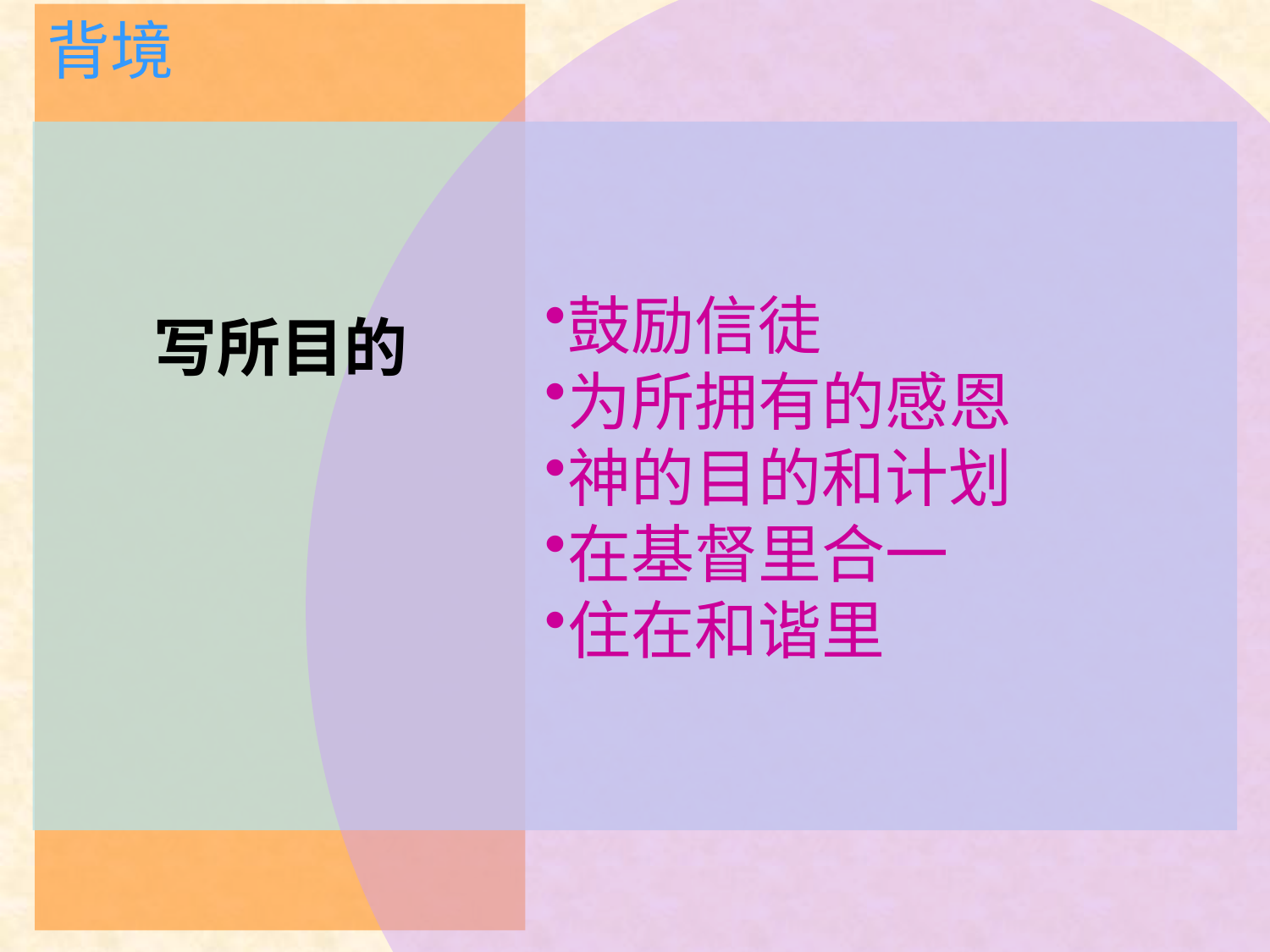

背境

# 写所目的
鼓励信徒
为所拥有的感恩
神的目的和计划
在基督里合一
住在和谐里